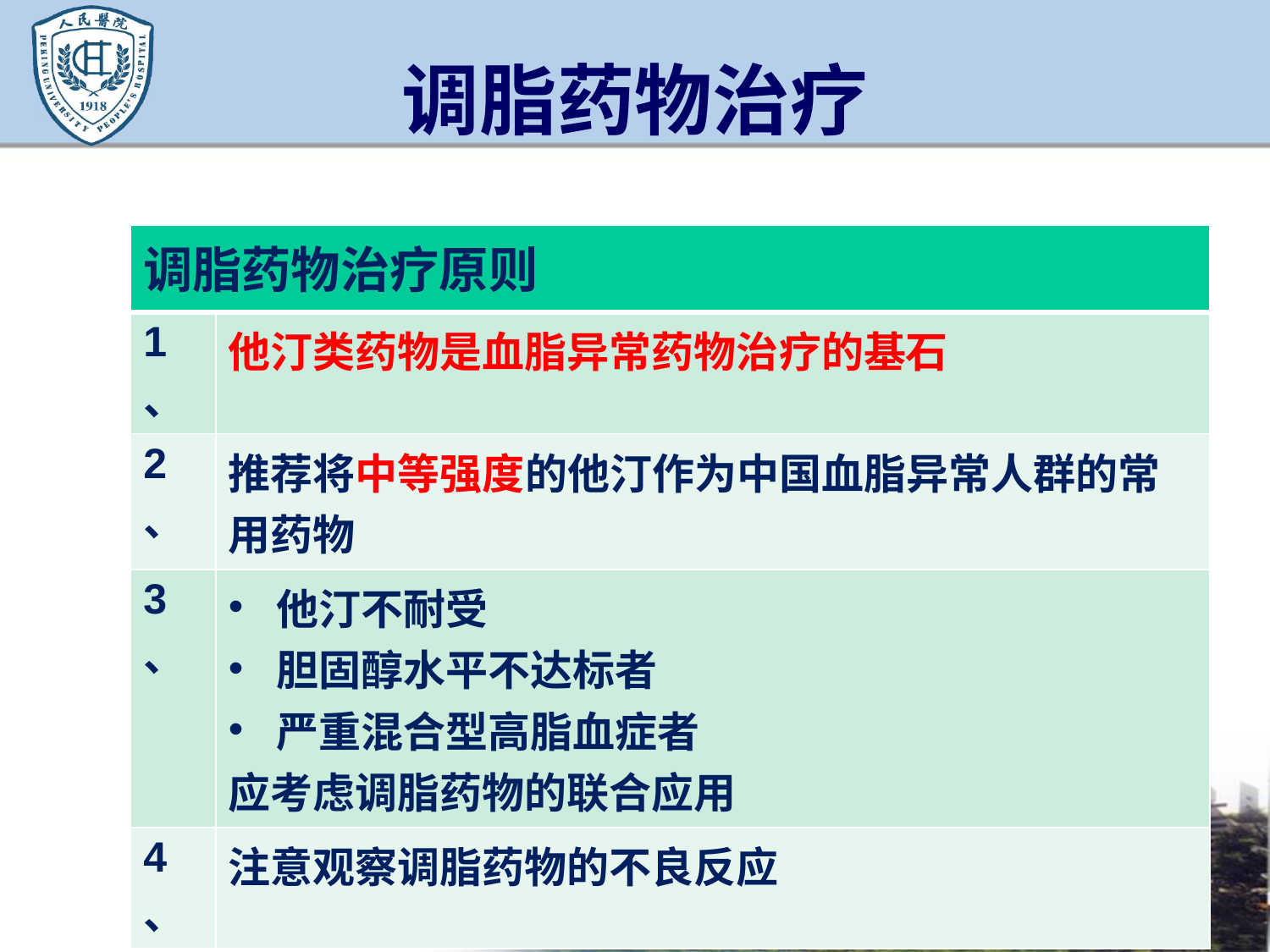

# 调脂药物治疗
| 调脂药物治疗原则 |  |
| --- | --- |
| 1、 | 他汀类药物是血脂异常药物治疗的基石 |
| 2、 | 推荐将中等强度的他汀作为中国血脂异常人群的常用药物 |
| 3、 | 他汀不耐受 胆固醇水平不达标者 严重混合型高脂血症者 应考虑调脂药物的联合应用 |
| 4、 | 注意观察调脂药物的不良反应 |